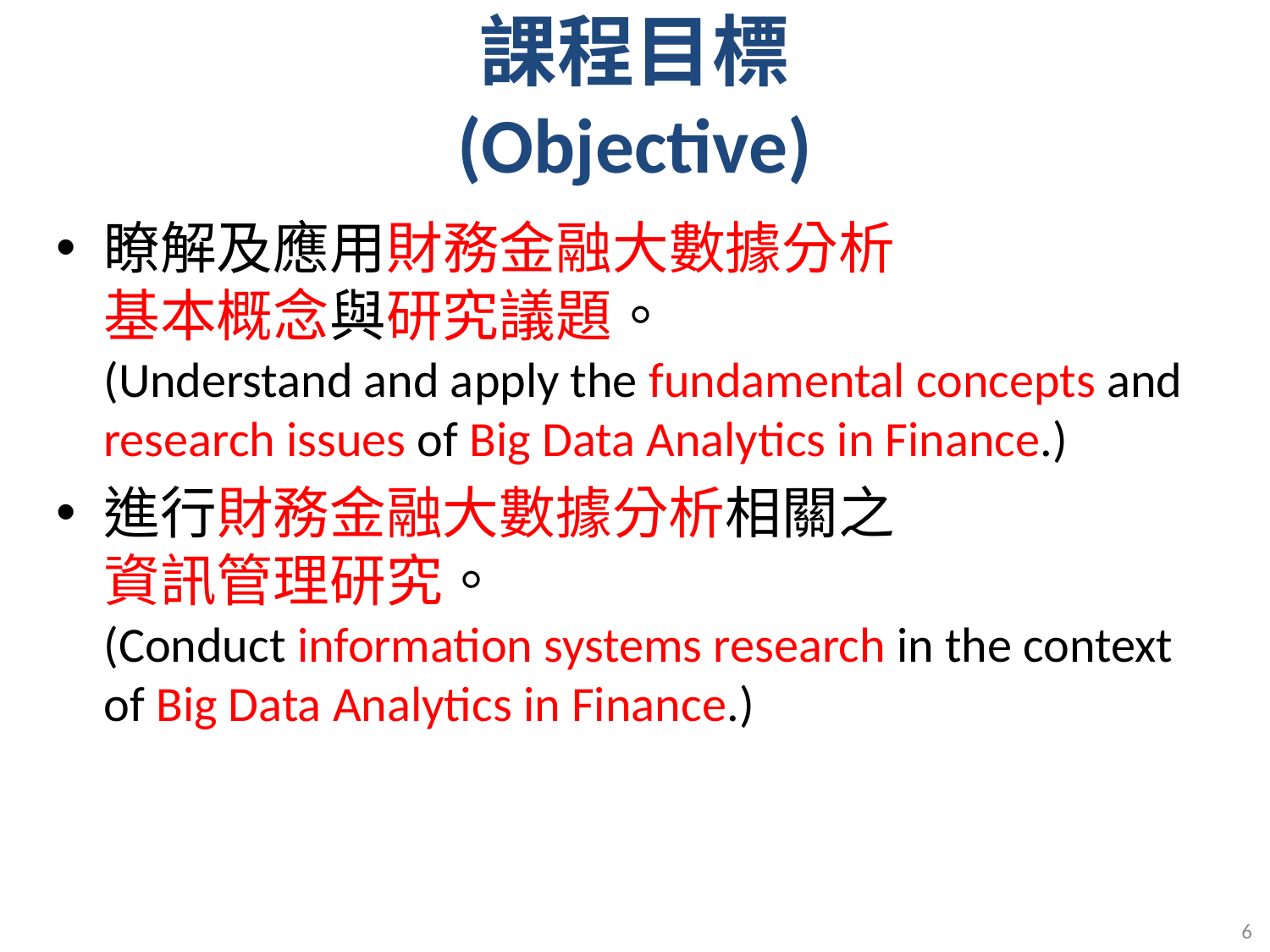

# 課程目標 (Objective)
瞭解及應用財務金融大數據分析
基本概念與研究議題。
(Understand and apply the fundamental concepts and research issues of Big Data Analytics in Finance.)
進行財務金融大數據分析相關之
資訊管理研究。
(Conduct information systems research in the context of Big Data Analytics in Finance.)
6